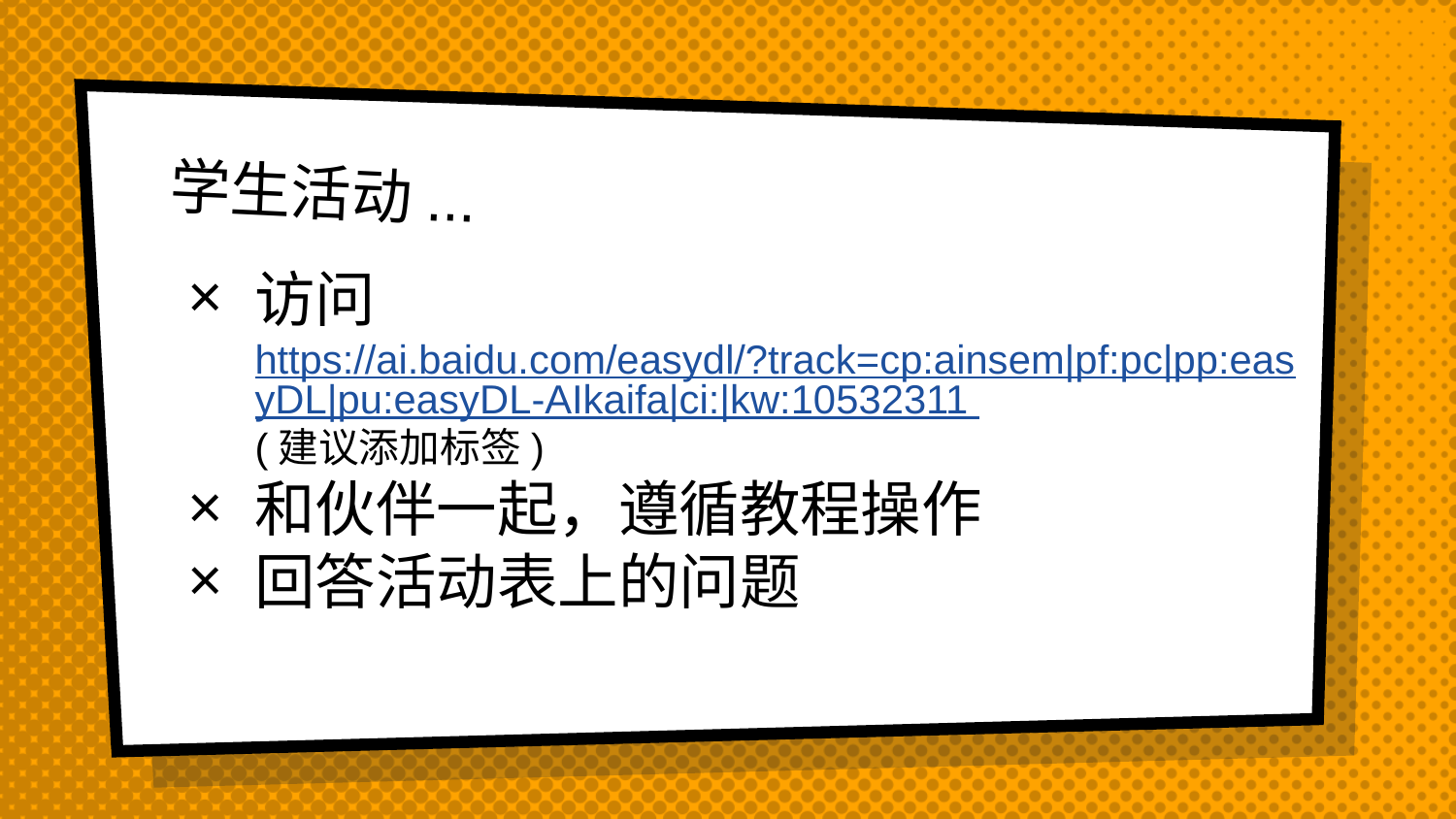

# 学生活动...
访问 https://ai.baidu.com/easydl/?track=cp:ainsem|pf:pc|pp:easyDL|pu:easyDL-AIkaifa|ci:|kw:10532311 (建议添加标签)
和伙伴一起，遵循教程操作
回答活动表上的问题